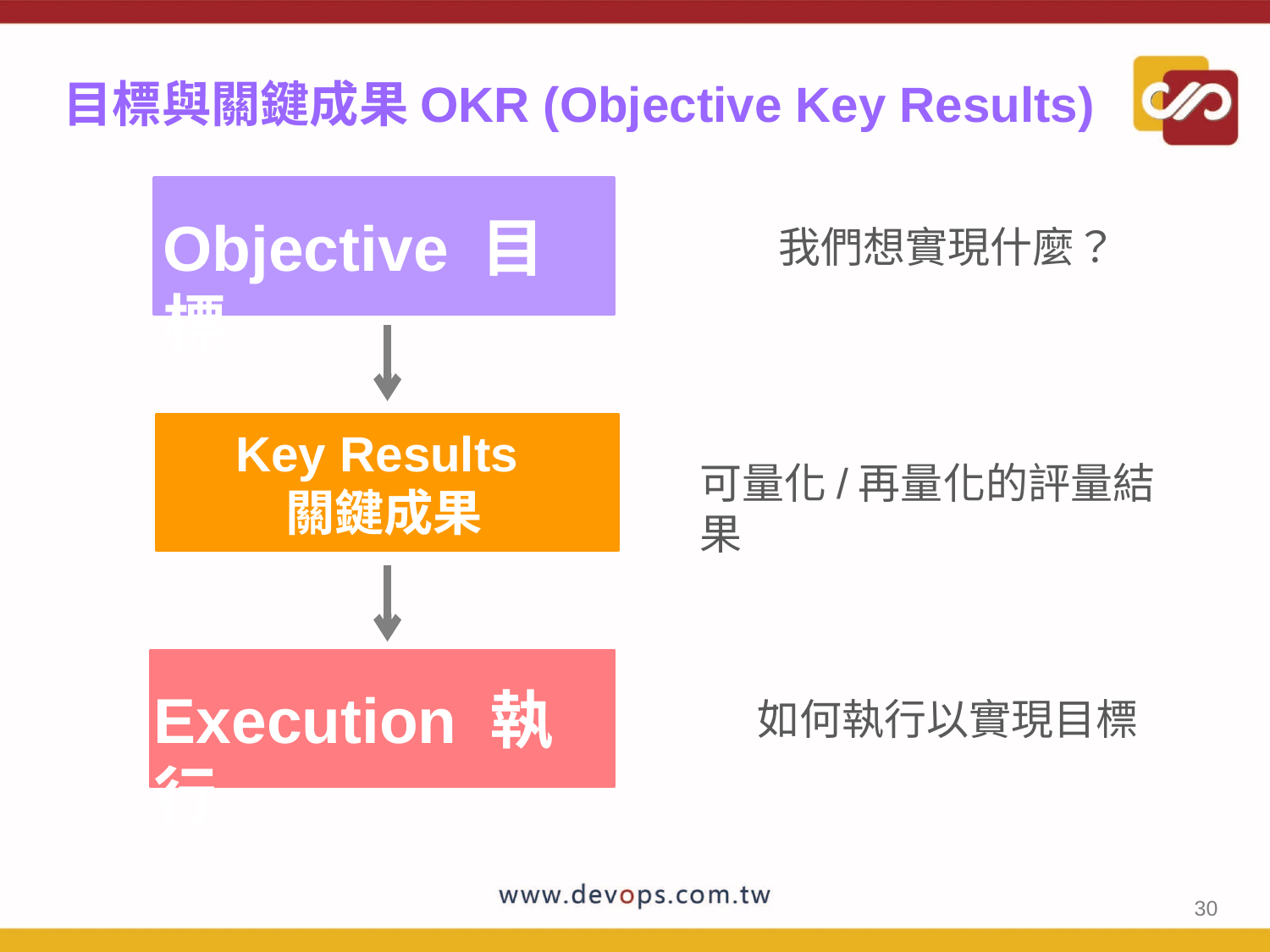

# 目標與關鍵成果OKR (Objective Key Results)

Objective 目標
我們想實現什麼？

Key Results
關鍵成果
可量化/再量化的評量結果

Execution 執行
如何執行以實現目標
30